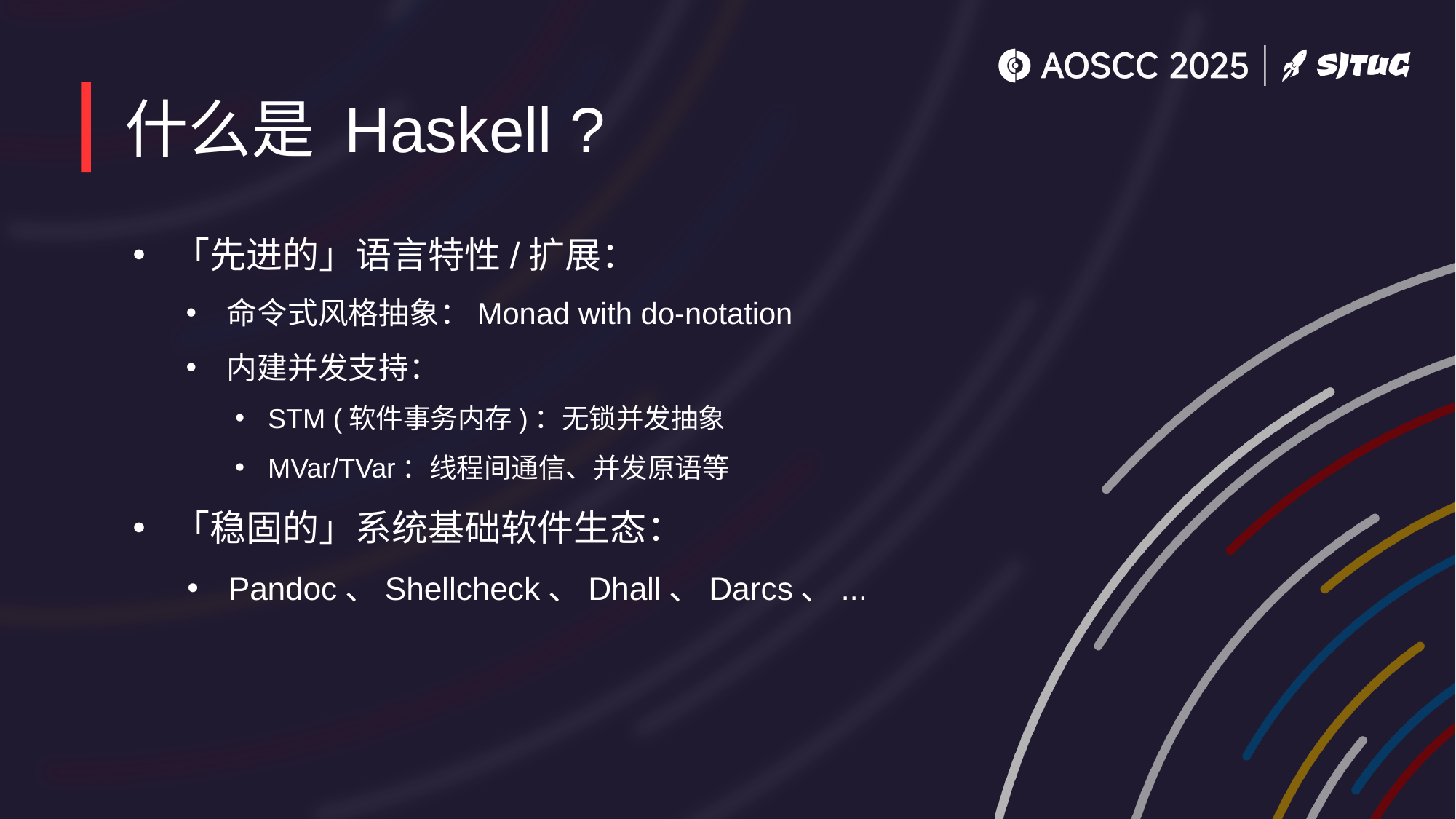

# 什么是 Haskell ?
「先进的」语言特性/扩展：
命令式风格抽象：Monad with do-notation
内建并发支持：
STM (软件事务内存)：无锁并发抽象
MVar/TVar：线程间通信、并发原语等
「稳固的」系统基础软件生态：
Pandoc、Shellcheck、Dhall、Darcs、...